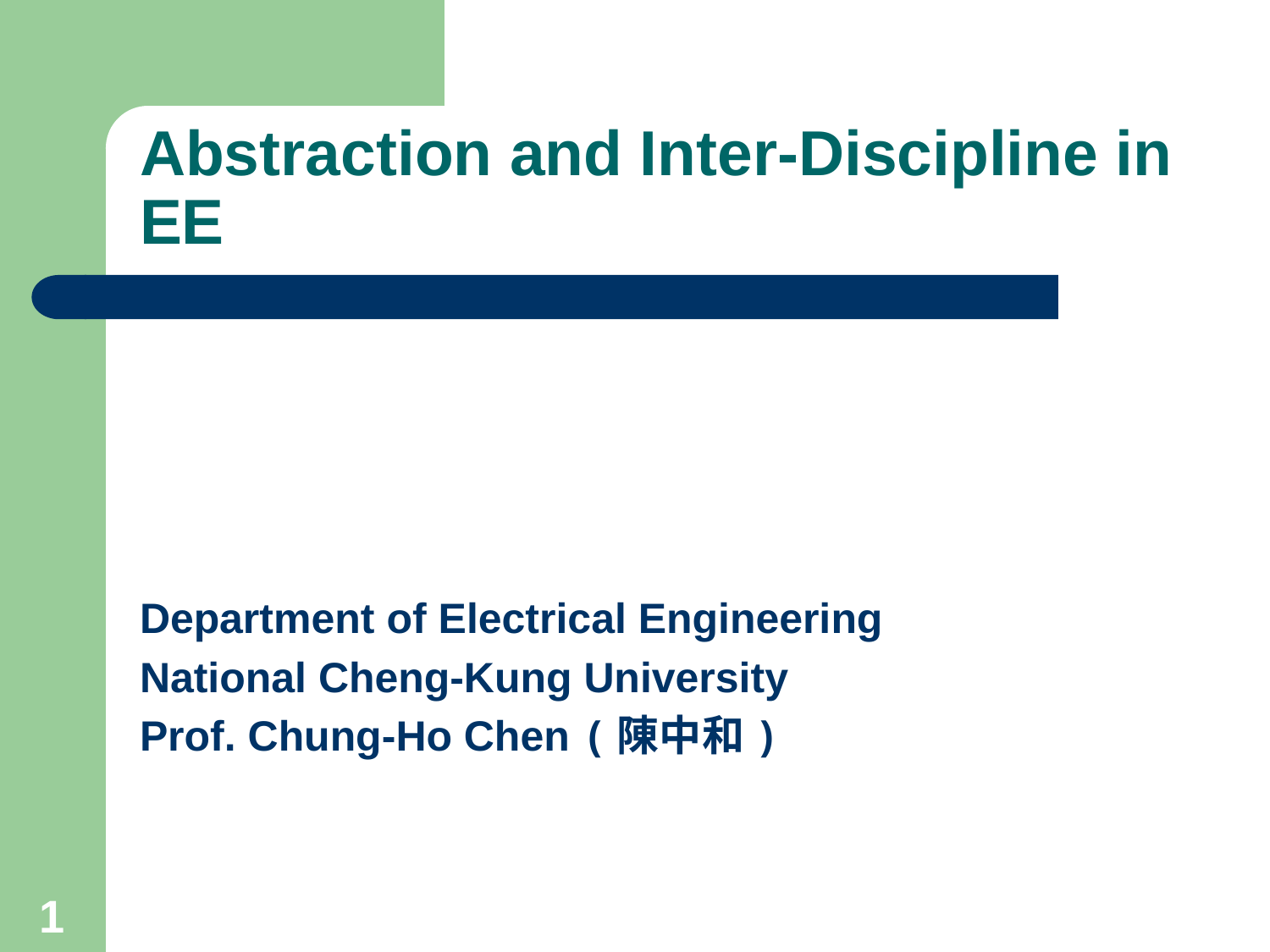

# Abstraction and Inter-Discipline in EE

Department of Electrical Engineering
National Cheng-Kung University
Prof. Chung-Ho Chen (陳中和)

1